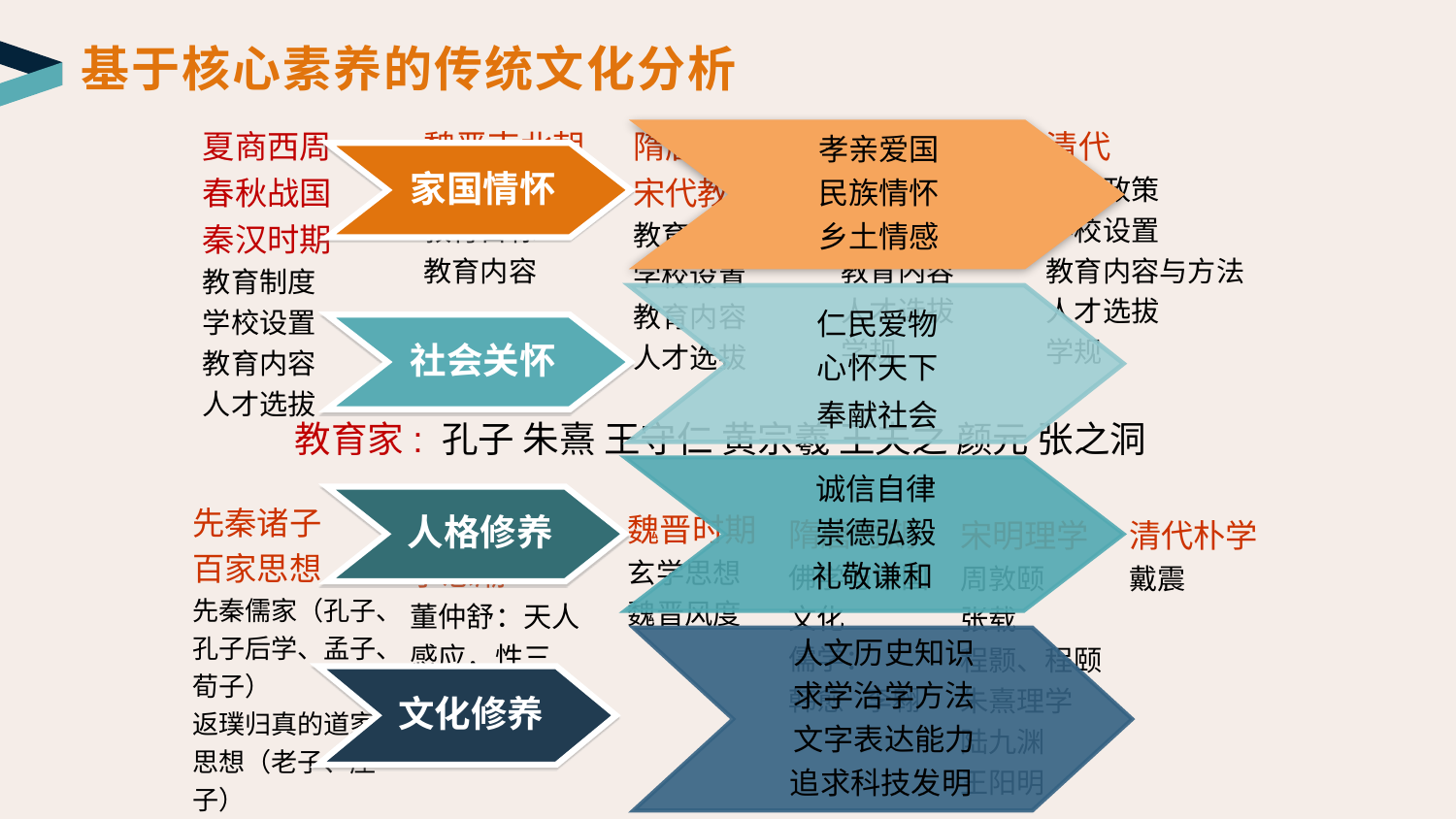

基于核心素养的传统文化分析

隋唐时期
宋代教育
教育政策
学校设置
教育内容
人才选拔

夏商西周
春秋战国
秦汉时期
教育制度
学校设置
教育内容
人才选拔

魏晋南北朝
学校设置
教育目标
教育内容

明代教育
教育政策
学校设置
教育内容
人才选拔
学规

清代
教育政策
学校设置
教育内容与方法
人才选拔
学规

孝亲爱国
民族情怀
乡土情感
家国情怀

仁民爱物
心怀天下
奉献社会

社会关怀
教育家: 孔子 朱熹 王守仁 黄宗羲 王夫之 颜元 张之洞

诚信自律
崇德弘毅
礼敬谦和
先秦诸子
百家思想
先秦儒家（孔子、孔子后学、孟子、荀子）
返璞归真的道家思想（老子、庄子）
人格修养
两汉时期经学思潮
董仲舒：天人感应，性三品，以孝为核心的汉代经学
魏晋时期
玄学思想
魏晋风度

隋唐时期
佛学与中国文化
儒学：
韩愈   李翱

宋明理学
周敦颐
张载
程颢、程颐
朱熹理学
陆九渊
王阳明

清代朴学
戴震

人文历史知识
求学治学方法
文字表达能力
追求科技发明
文化修养